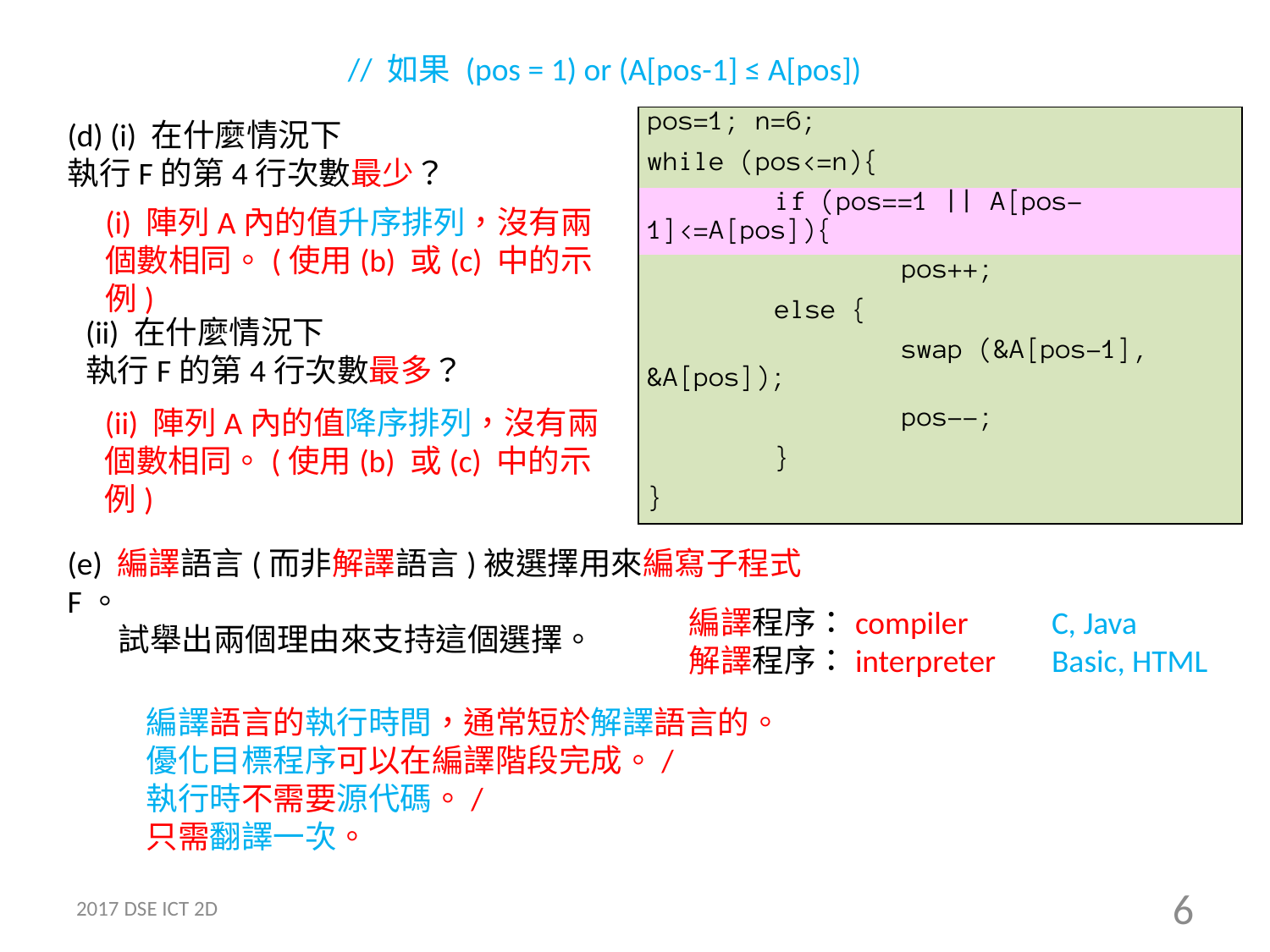

// 如果 (pos = 1) or (A[pos-1] ≤ A[pos])
| pos=1; n=6; |
| --- |
| while (pos<=n){ |
| if (pos==1 || A[pos-1]<=A[pos]){ |
| pos++; |
| else { |
| swap (&A[pos-1], &A[pos]); |
| pos--; |
| } |
| } |
(d) (i) 在什麼情況下
執行F的第4行次數最少？
(i) 陣列A內的值升序排列，沒有兩個數相同。(使用(b) 或(c) 中的示例)
(ii) 在什麼情況下
執行F的第4行次數最多？
(ii) 陣列A內的值降序排列，沒有兩個數相同。(使用(b) 或(c) 中的示例)
(e) 編譯語言(而非解譯語言)被選擇用來編寫子程式F。
      試舉出兩個理由來支持這個選擇。
C, Java
Basic, HTML
編譯程序：compiler
解譯程序：interpreter
編譯語言的執行時間，通常短於解譯語言的。
優化目標程序可以在編譯階段完成。/
執行時不需要源代碼。/
只需翻譯一次。
2017 DSE ICT 2D
6